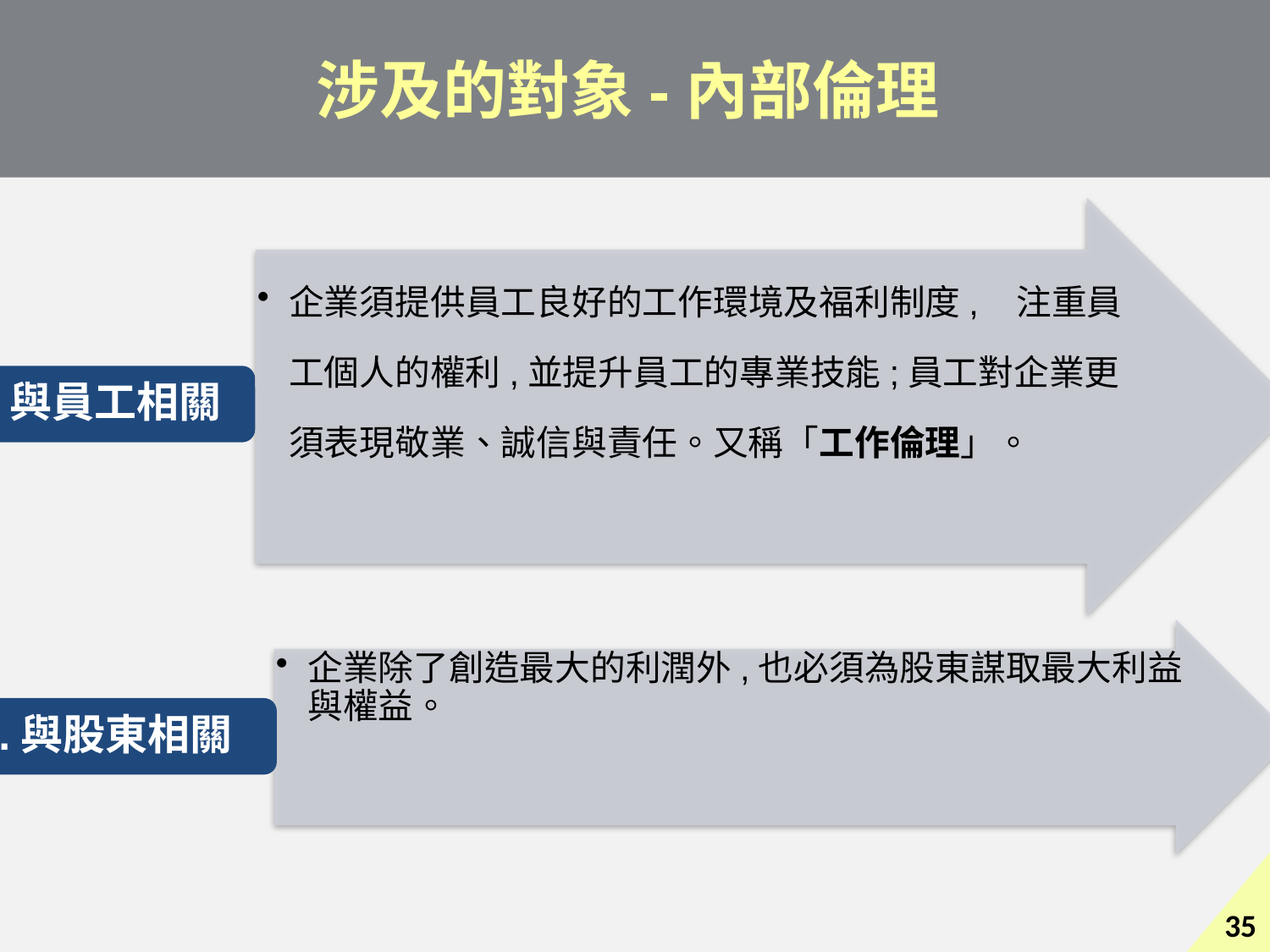

涉及的對象-內部倫理
企業須提供員工良好的工作環境及福利制度,   注重員工個人的權利,並提升員工的專業技能;員工對企業更須表現敬業、誠信與責任。又稱「工作倫理」。
1.與員工相關
企業除了創造最大的利潤外,也必須為股東謀取最大利益與權益。
2.與股東相關

35